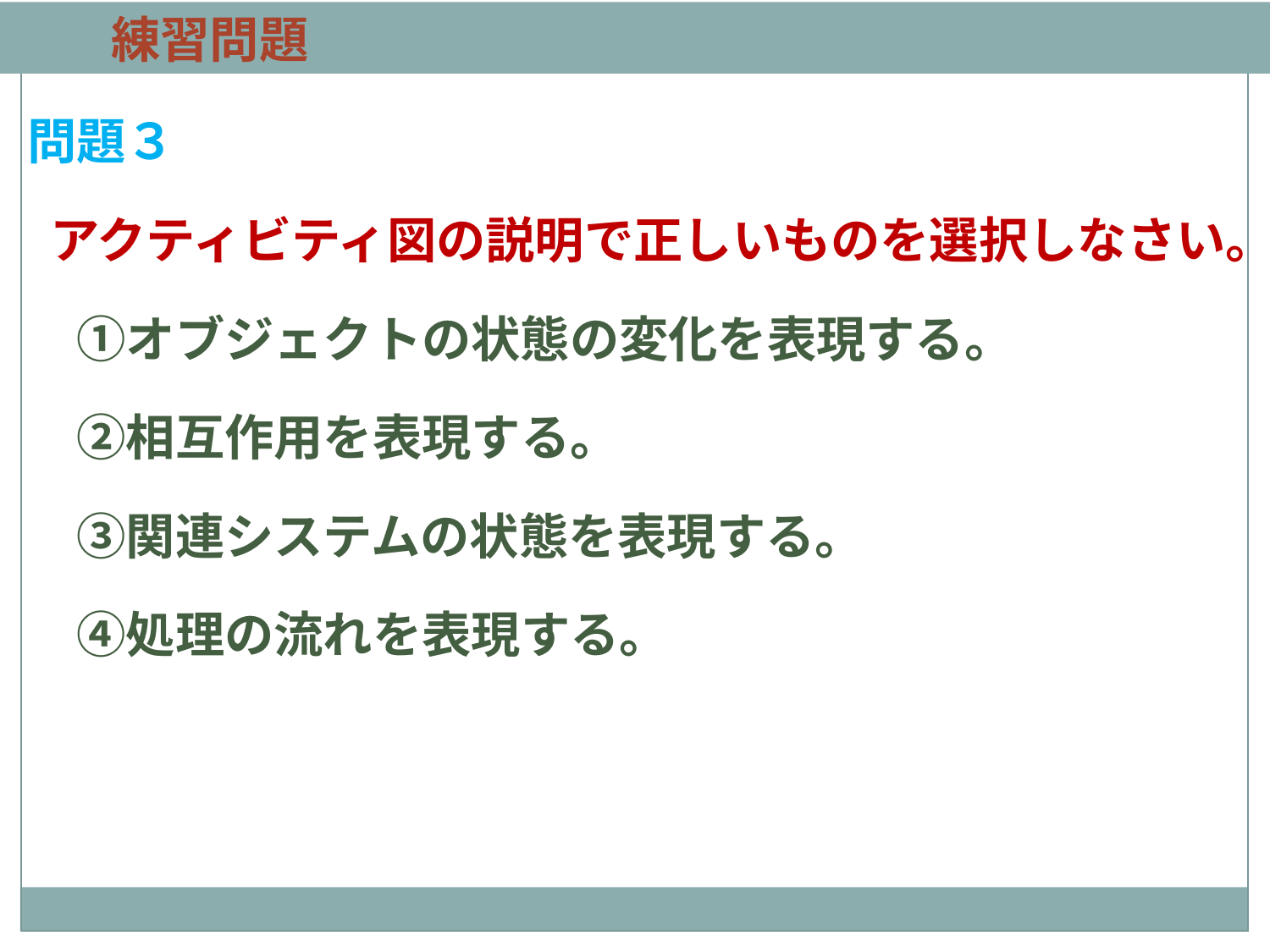

練習問題
問題３
 アクティビティ図の説明で正しいものを選択しなさい。
　①オブジェクトの状態の変化を表現する。
　②相互作用を表現する。
　③関連システムの状態を表現する。
　④処理の流れを表現する。